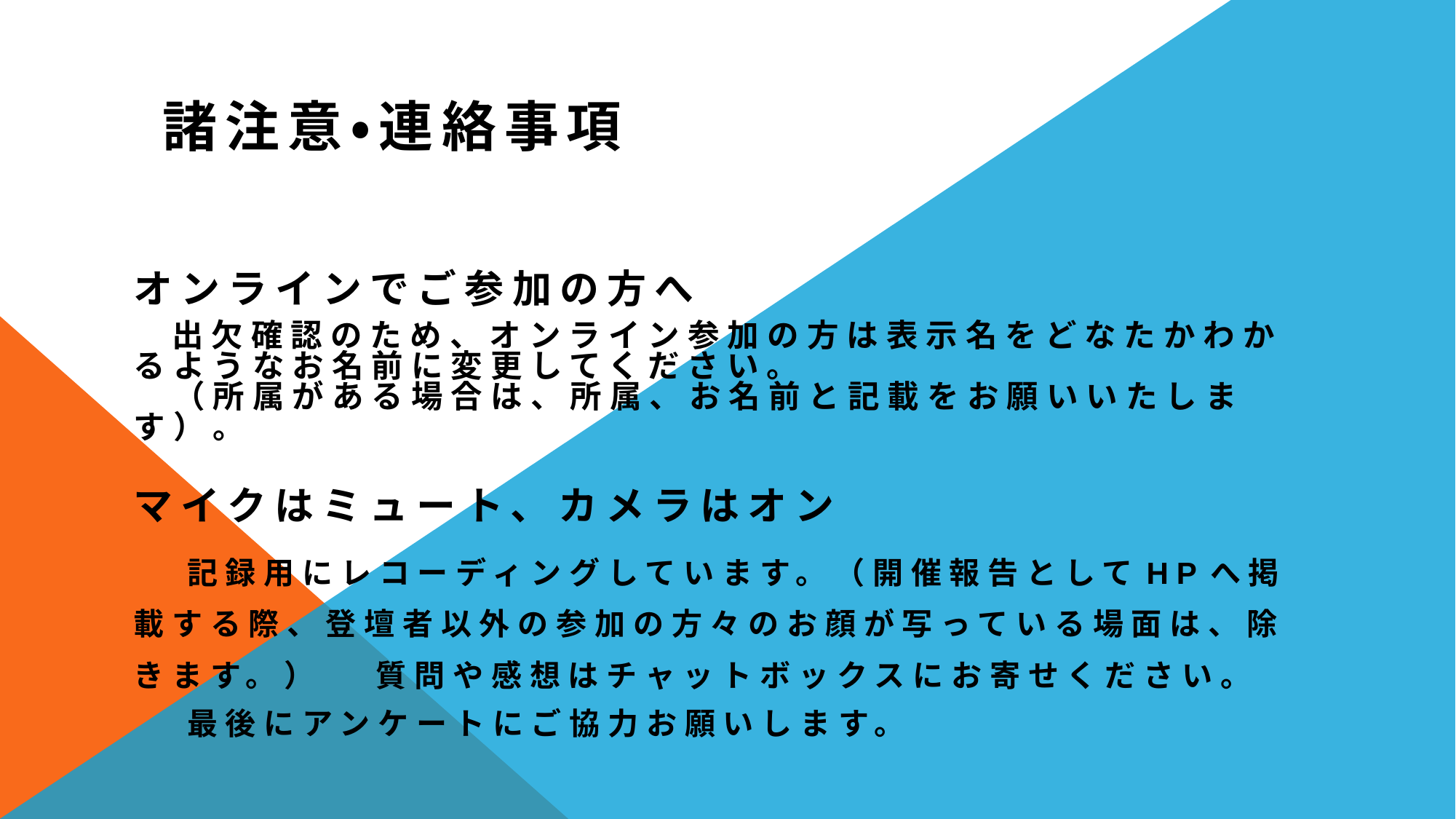

諸注意・連絡事項
オンラインでご参加の方へ
　出欠確認のため、オンライン参加の方は表示名をどなたかわかるようなお名前に変更してください。
　（所属がある場合は、所属、お名前と記載をお願いいたします）。
マイクはミュート、カメラはオン
　 記録用にレコーディングしています。（開催報告としてHPへ掲載する際、登壇者以外の参加の方々のお顔が写っている場面は、除きます。）　 質問や感想はチャットボックスにお寄せください。
　 最後にアンケートにご協力お願いします。